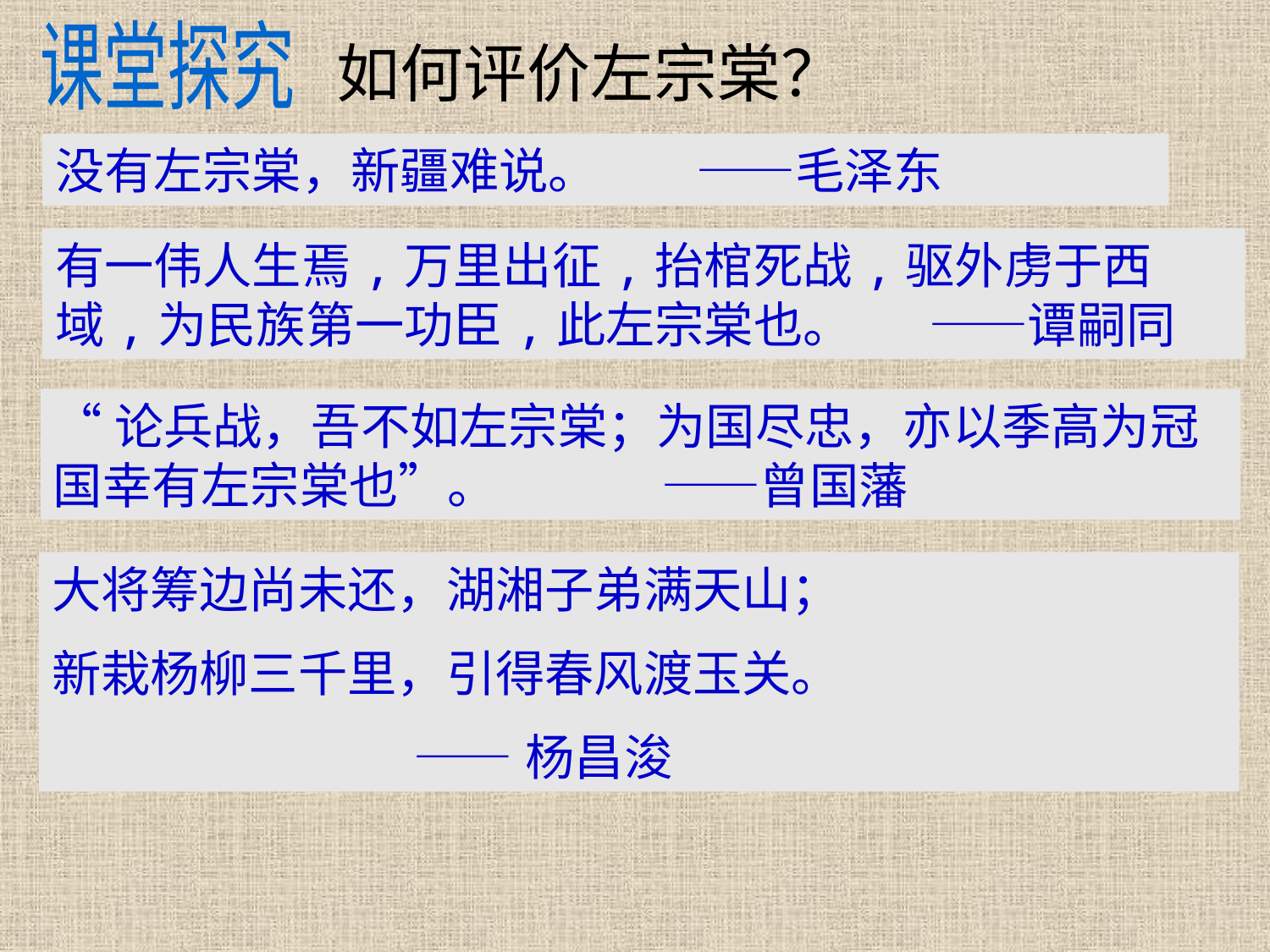

课堂探究
如何评价左宗棠？
没有左宗棠，新疆难说。         ——毛泽东
有一伟人生焉,万里出征,抬棺死战,驱外虏于西域,为民族第一功臣,此左宗棠也。       ——谭嗣同
“论兵战，吾不如左宗棠；为国尽忠，亦以季高为冠国幸有左宗棠也”。               ——曾国藩
大将筹边尚未还，湖湘子弟满天山；
新栽杨柳三千里，引得春风渡玉关。
                                 ——杨昌浚